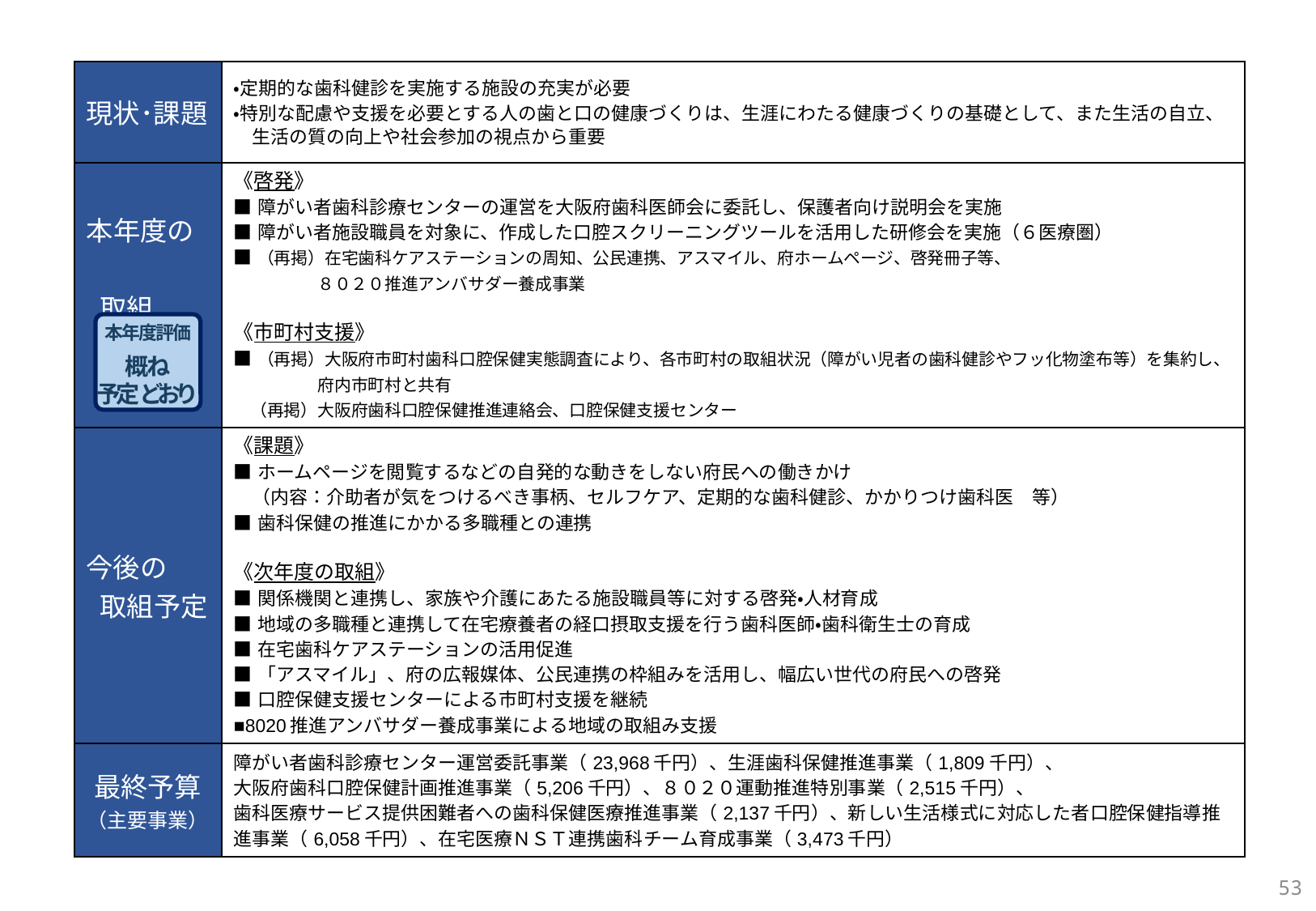

| 現状･課題 | ・定期的な歯科健診を実施する施設の充実が必要 ・特別な配慮や支援を必要とする人の歯と口の健康づくりは、生涯にわたる健康づくりの基礎として、また生活の自立、 　生活の質の向上や社会参加の視点から重要 |
| --- | --- |
| 本年度の 取組 | 《啓発》 ■障がい者歯科診療センターの運営を大阪府歯科医師会に委託し、保護者向け説明会を実施 ■障がい者施設職員を対象に、作成した口腔スクリーニングツールを活用した研修会を実施（６医療圏） ■（再掲）在宅歯科ケアステーションの周知、公民連携、アスマイル、府ホームページ、啓発冊子等、 　　　　　８０２０推進アンバサダー養成事業 《市町村支援》 ■（再掲）大阪府市町村歯科口腔保健実態調査により、各市町村の取組状況（障がい児者の歯科健診やフッ化物塗布等）を集約し、 　　　　　府内市町村と共有 　（再掲）大阪府歯科口腔保健推進連絡会、口腔保健支援センター |
| 今後の 取組予定 | 《課題》 ■ホームページを閲覧するなどの自発的な動きをしない府民への働きかけ 　（内容：介助者が気をつけるべき事柄、セルフケア、定期的な歯科健診、かかりつけ歯科医　等） ■歯科保健の推進にかかる多職種との連携 《次年度の取組》 ■関係機関と連携し、家族や介護にあたる施設職員等に対する啓発・人材育成 ■地域の多職種と連携して在宅療養者の経口摂取支援を行う歯科医師・歯科衛生士の育成 ■在宅歯科ケアステーションの活用促進 ■「アスマイル」、府の広報媒体、公民連携の枠組みを活用し、幅広い世代の府民への啓発 ■口腔保健支援センターによる市町村支援を継続 ■8020推進アンバサダー養成事業による地域の取組み支援 |
| 最終予算 （主要事業） | 障がい者歯科診療センター運営委託事業（23,968千円）、生涯歯科保健推進事業（1,809千円）、 大阪府歯科口腔保健計画推進事業（5,206千円）、８０２０運動推進特別事業（2,515千円）、 歯科医療サービス提供困難者への歯科保健医療推進事業（2,137千円）、新しい生活様式に対応した者口腔保健指導推進事業（6,058千円）、在宅医療ＮＳＴ連携歯科チーム育成事業（3,473千円） |
本年度評価

概ね
予定どおり
53